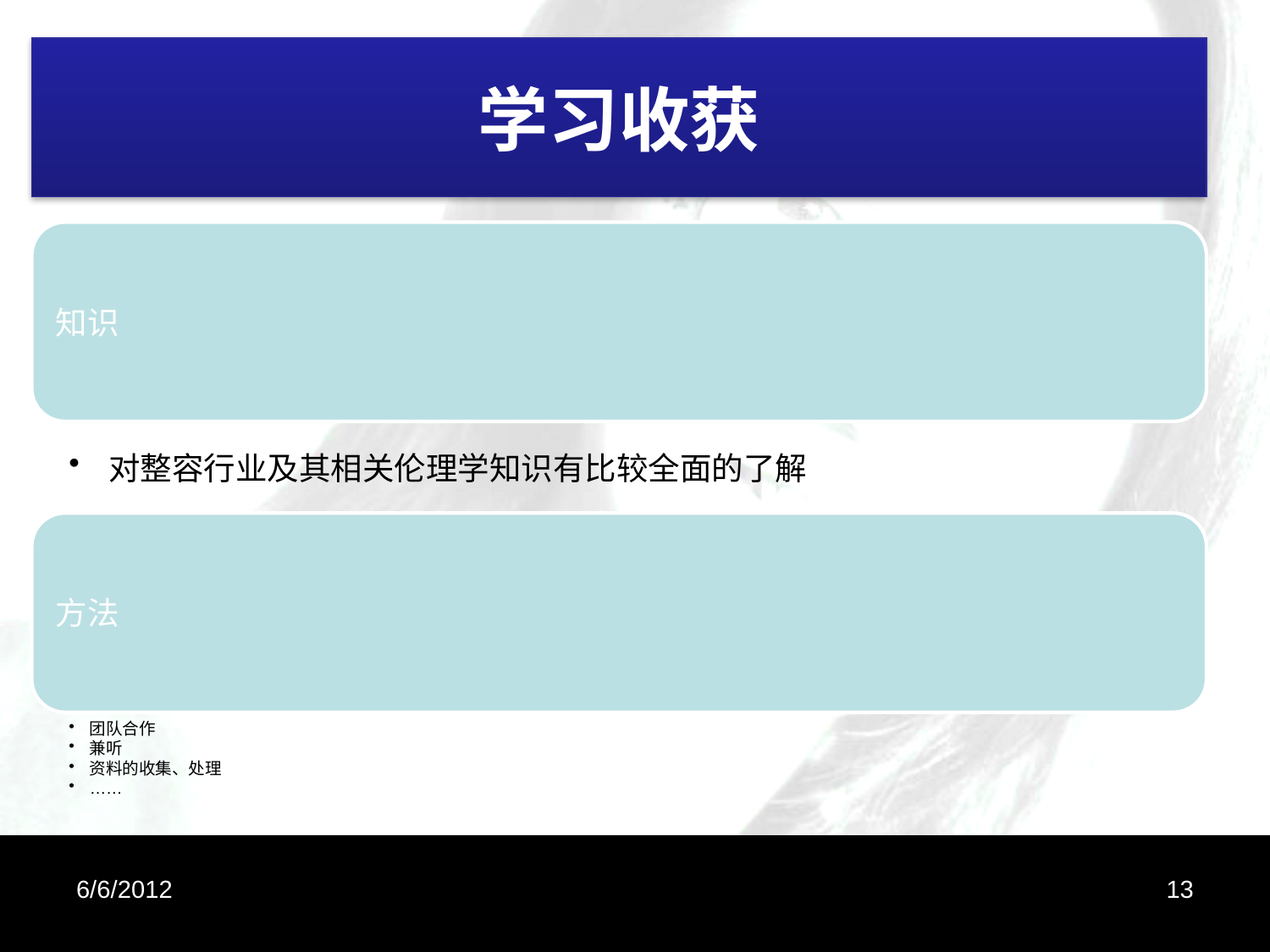

# 学习收获
知识
对整容行业及其相关伦理学知识有比较全面的了解
方法
团队合作
兼听
资料的收集、处理
……
6/6/2012
13